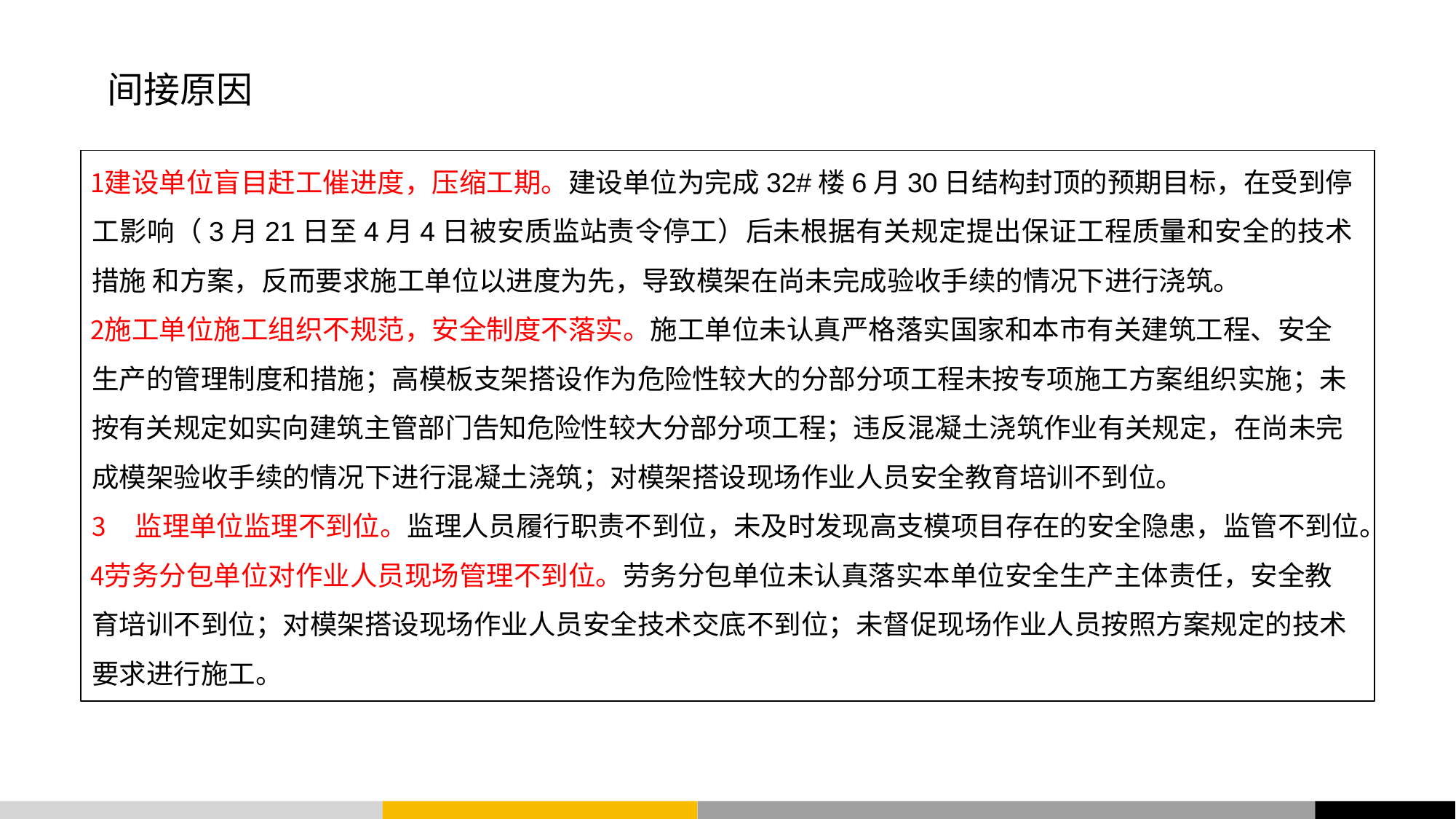

# 间接原因
建设单位盲目赶工催进度，压缩工期。建设单位为完成32#楼6月30日结构封顶的预期目标，在受到停 工影响（3月21日至4月4日被安质监站责令停工）后未根据有关规定提出保证工程质量和安全的技术措施 和方案，反而要求施工单位以进度为先，导致模架在尚未完成验收手续的情况下进行浇筑。
施工单位施工组织不规范，安全制度不落实。施工单位未认真严格落实国家和本市有关建筑工程、安全 生产的管理制度和措施；高模板支架搭设作为危险性较大的分部分项工程未按专项施工方案组织实施；未 按有关规定如实向建筑主管部门告知危险性较大分部分项工程；违反混凝土浇筑作业有关规定，在尚未完 成模架验收手续的情况下进行混凝土浇筑；对模架搭设现场作业人员安全教育培训不到位。
监理单位监理不到位。监理人员履行职责不到位，未及时发现高支模项目存在的安全隐患，监管不到位。
劳务分包单位对作业人员现场管理不到位。劳务分包单位未认真落实本单位安全生产主体责任，安全教 育培训不到位；对模架搭设现场作业人员安全技术交底不到位；未督促现场作业人员按照方案规定的技术 要求进行施工。